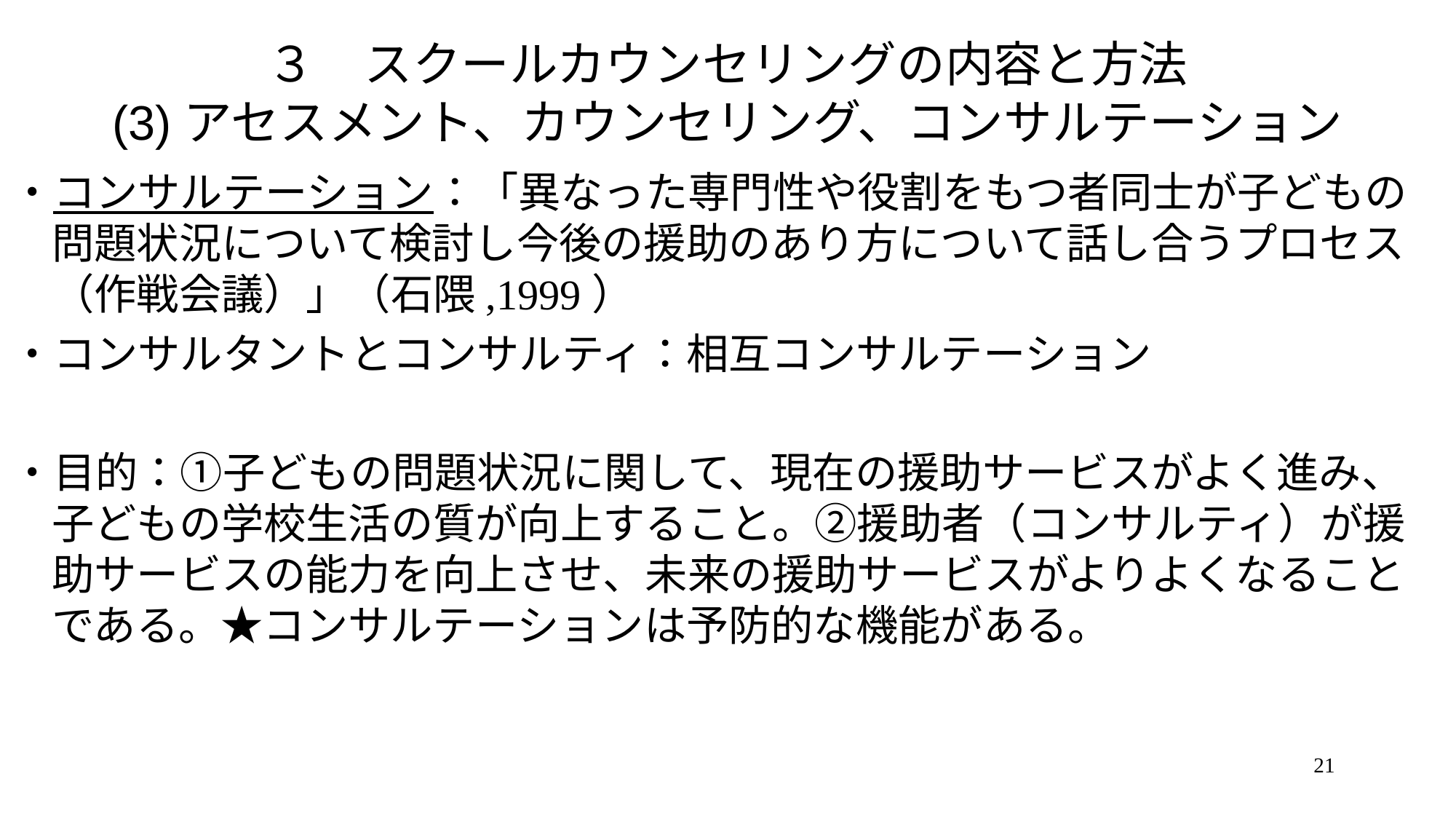

# ３　スクールカウンセリングの内容と方法 (3)アセスメント、カウンセリング、コンサルテーション

・コンサルテーション：「異なった専門性や役割をもつ者同士が子どもの問題状況について検討し今後の援助のあり方について話し合うプロセス（作戦会議）」（石隈,1999）
・コンサルタントとコンサルティ：相互コンサルテーション

・目的：①子どもの問題状況に関して、現在の援助サービスがよく進み、子どもの学校生活の質が向上すること。②援助者（コンサルティ）が援助サービスの能力を向上させ、未来の援助サービスがよりよくなることである。★コンサルテーションは予防的な機能がある。

21